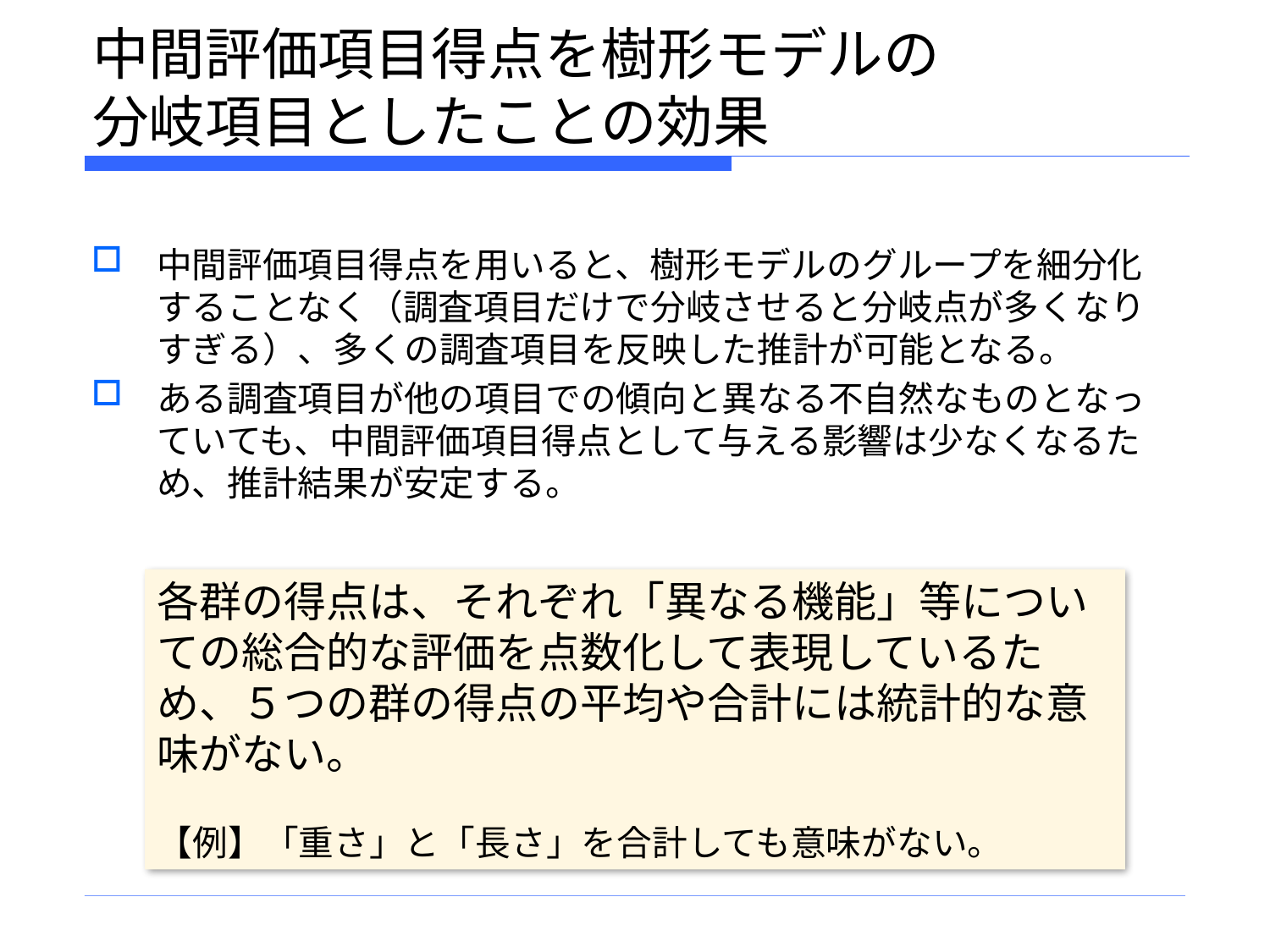

# 中間評価項目得点を樹形モデルの 分岐項目としたことの効果
中間評価項目得点を用いると、樹形モデルのグループを細分化することなく（調査項目だけで分岐させると分岐点が多くなりすぎる）、多くの調査項目を反映した推計が可能となる。
ある調査項目が他の項目での傾向と異なる不自然なものとなっていても、中間評価項目得点として与える影響は少なくなるため、推計結果が安定する。
各群の得点は、それぞれ「異なる機能」等についての総合的な評価を点数化して表現しているため、５つの群の得点の平均や合計には統計的な意味がない。
【例】「重さ」と「長さ」を合計しても意味がない。